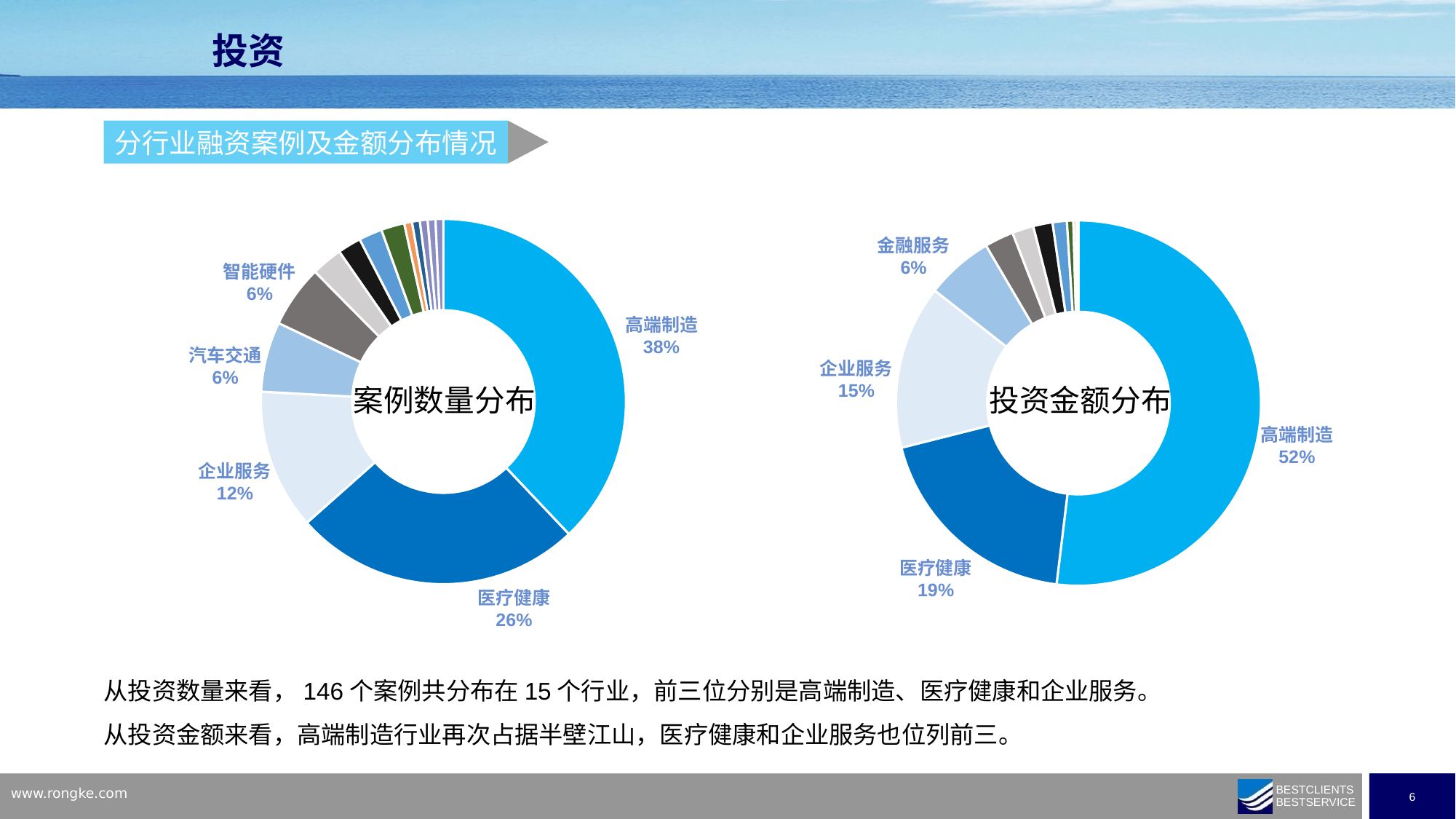

### Chart

| Category |  |
|---|---|
| 高端制造 | 55.0 |
| 医疗健康 | 37.0 |
| 企业服务 | 18.0 |
| 汽车交通 | 9.0 |
| 智能硬件 | 8.0 |
| 本地生活 | 4.0 |
| 传统产业 | 3.0 |
| 金融服务 | 3.0 |
| 物流 | 3.0 |
| 电子商务 | 1.0 |
| 房产服务 | 1.0 |
| 工具软件 | 1.0 |
| 教育培训 | 1.0 |
| 体育运动 | 1.0 |
投资

### Chart

| Category |  |
|---|---|
| 高端制造 | 123.31 |
| 医疗健康 | 45.480000000000004 |
| 企业服务 | 34.45 |
| 金融服务 | 14.200000000000001 |
| 传统产业 | 6.1 |
| 智能硬件 | 4.5 |
| 汽车交通 | 4.07 |
| 物流 | 3.0 |
| 本地生活 | 1.33 |
| 体育运动 | 0.6 |
| 教育培训 | 0.4 |
| 房产服务 | 0.07 |
| 电子商务 | None |
| 工具软件 | None |
| 文化传媒 | None |
分行业融资案例及金额分布情况

案例数量分布
投资金额分布
从投资数量来看，146个案例共分布在15个行业，前三位分别是高端制造、医疗健康和企业服务。
从投资金额来看，高端制造行业再次占据半壁江山，医疗健康和企业服务也位列前三。